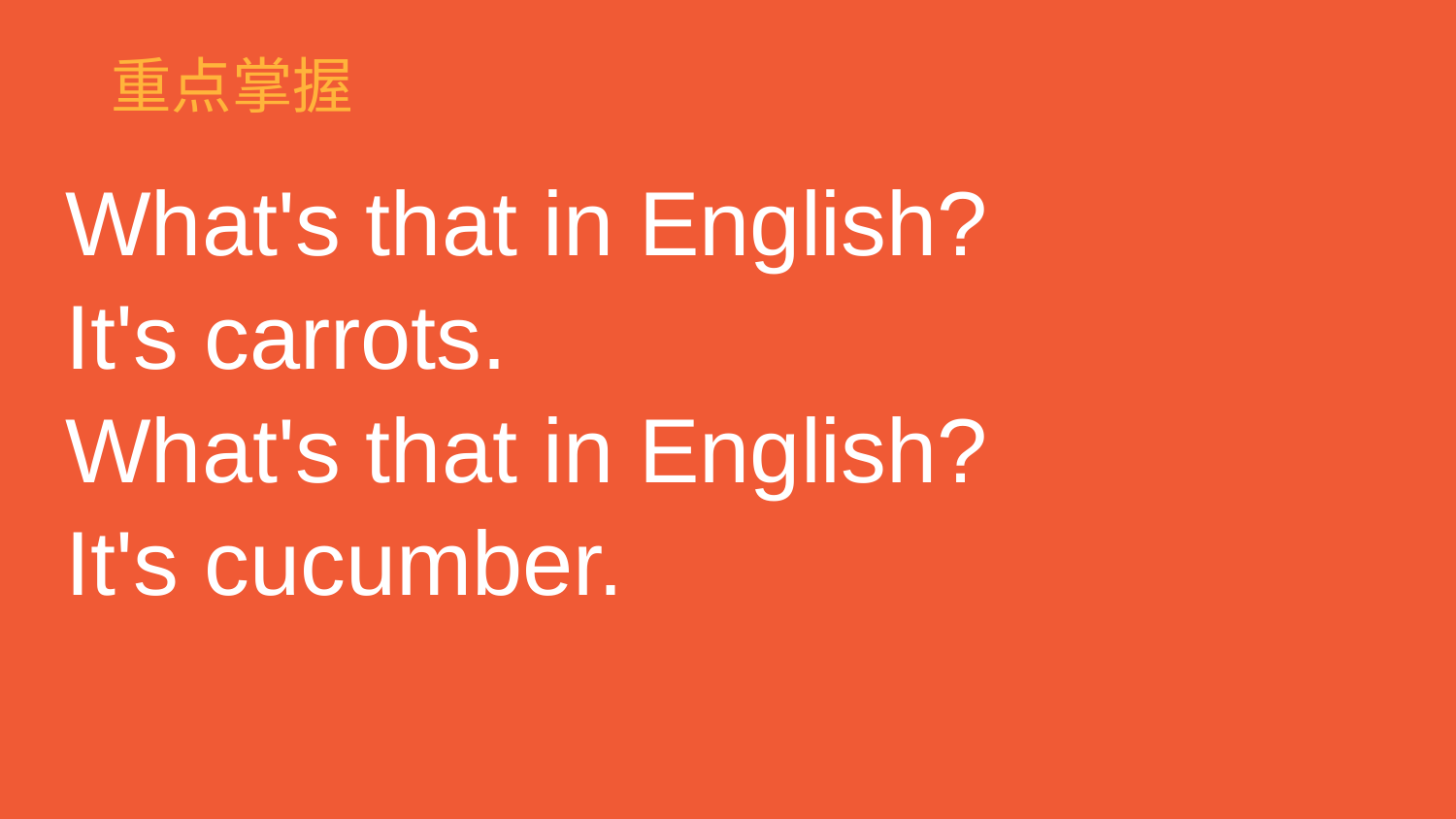

# 重点掌握
What's that in English?
It's carrots.
What's that in English?
It's cucumber.